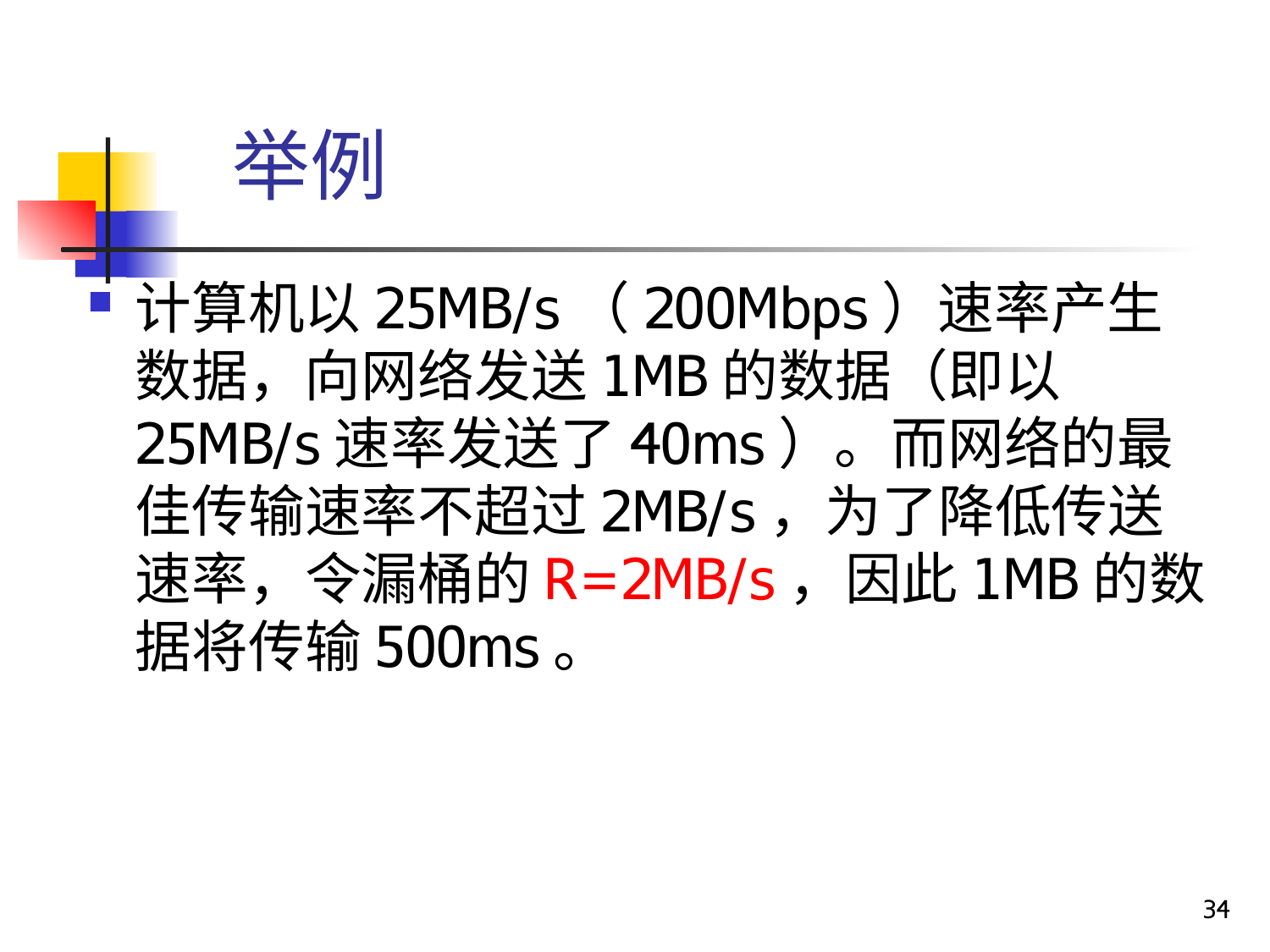

# 举例
计算机以25MB/s（200Mbps）速率产生数据，向网络发送1MB的数据（即以25MB/s速率发送了40ms）。而网络的最佳传输速率不超过2MB/s，为了降低传送速率，令漏桶的R=2MB/s，因此1MB的数据将传输500ms。
34